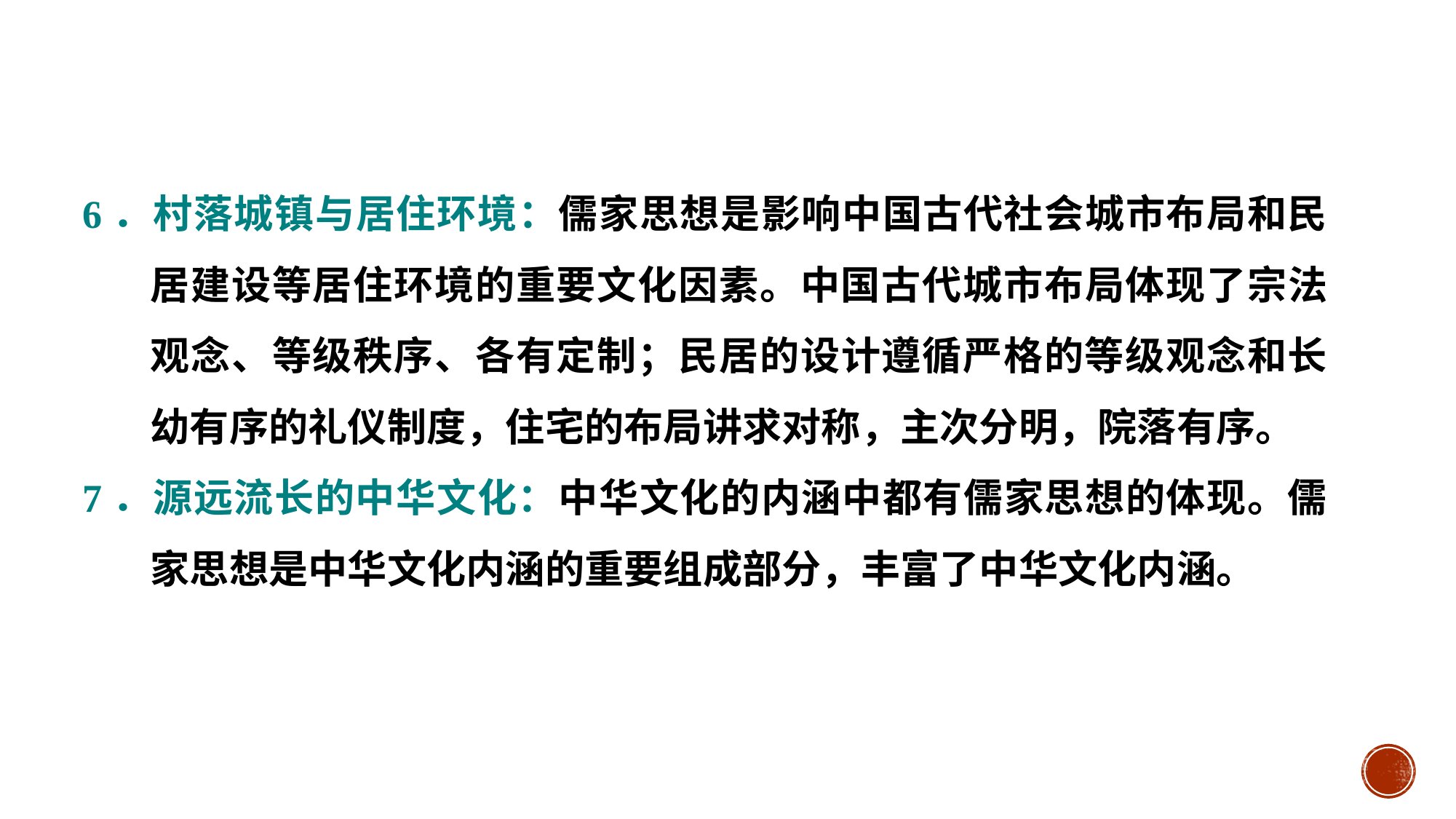

#
6．村落城镇与居住环境：儒家思想是影响中国古代社会城市布局和民居建设等居住环境的重要文化因素。中国古代城市布局体现了宗法观念、等级秩序、各有定制；民居的设计遵循严格的等级观念和长幼有序的礼仪制度，住宅的布局讲求对称，主次分明，院落有序。
7．源远流长的中华文化：中华文化的内涵中都有儒家思想的体现。儒家思想是中华文化内涵的重要组成部分，丰富了中华文化内涵。